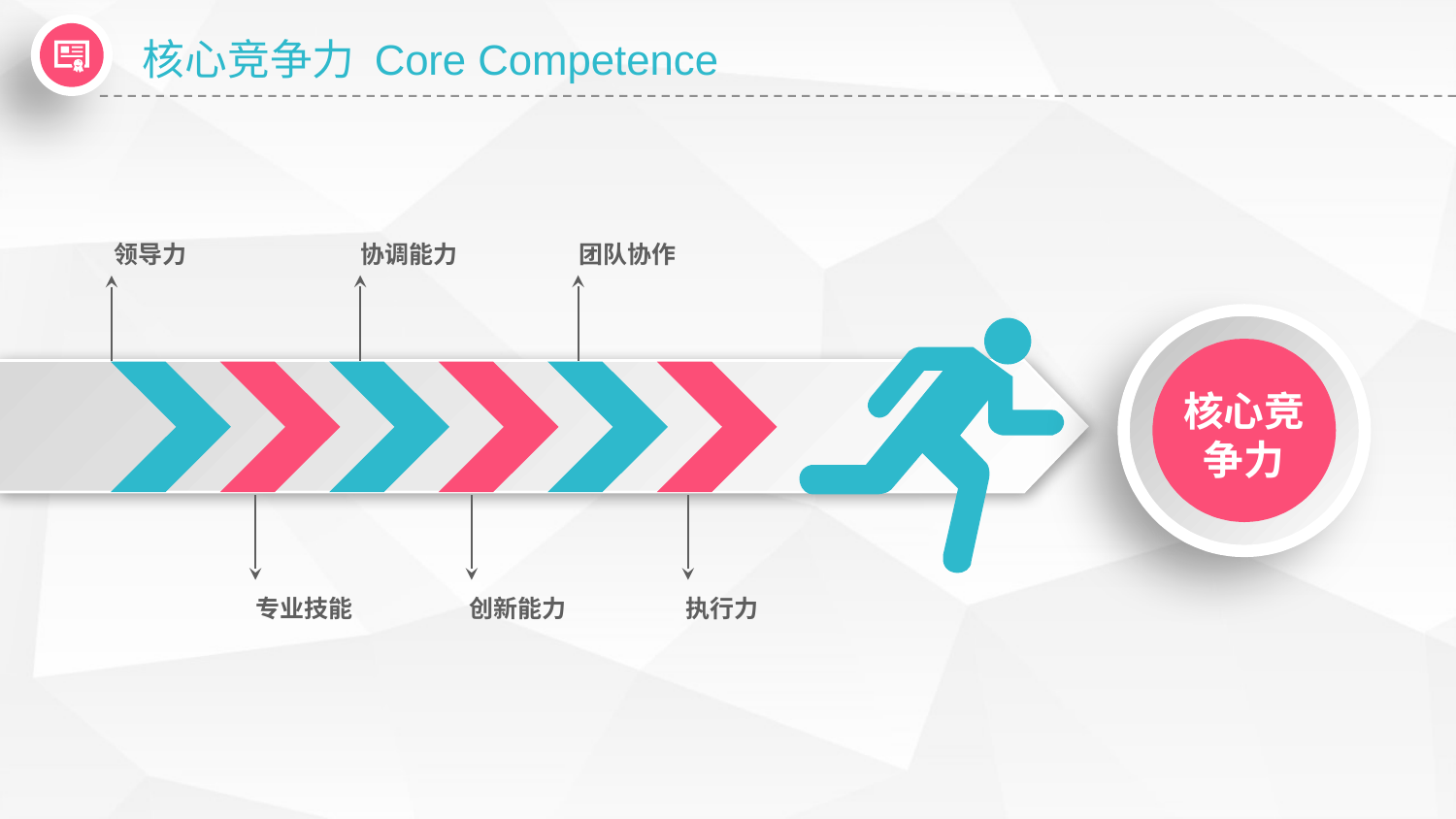

核心竞争力 Core Competence

领导力
协调能力
团队协作

核心竞争力
专业技能
创新能力
执行力